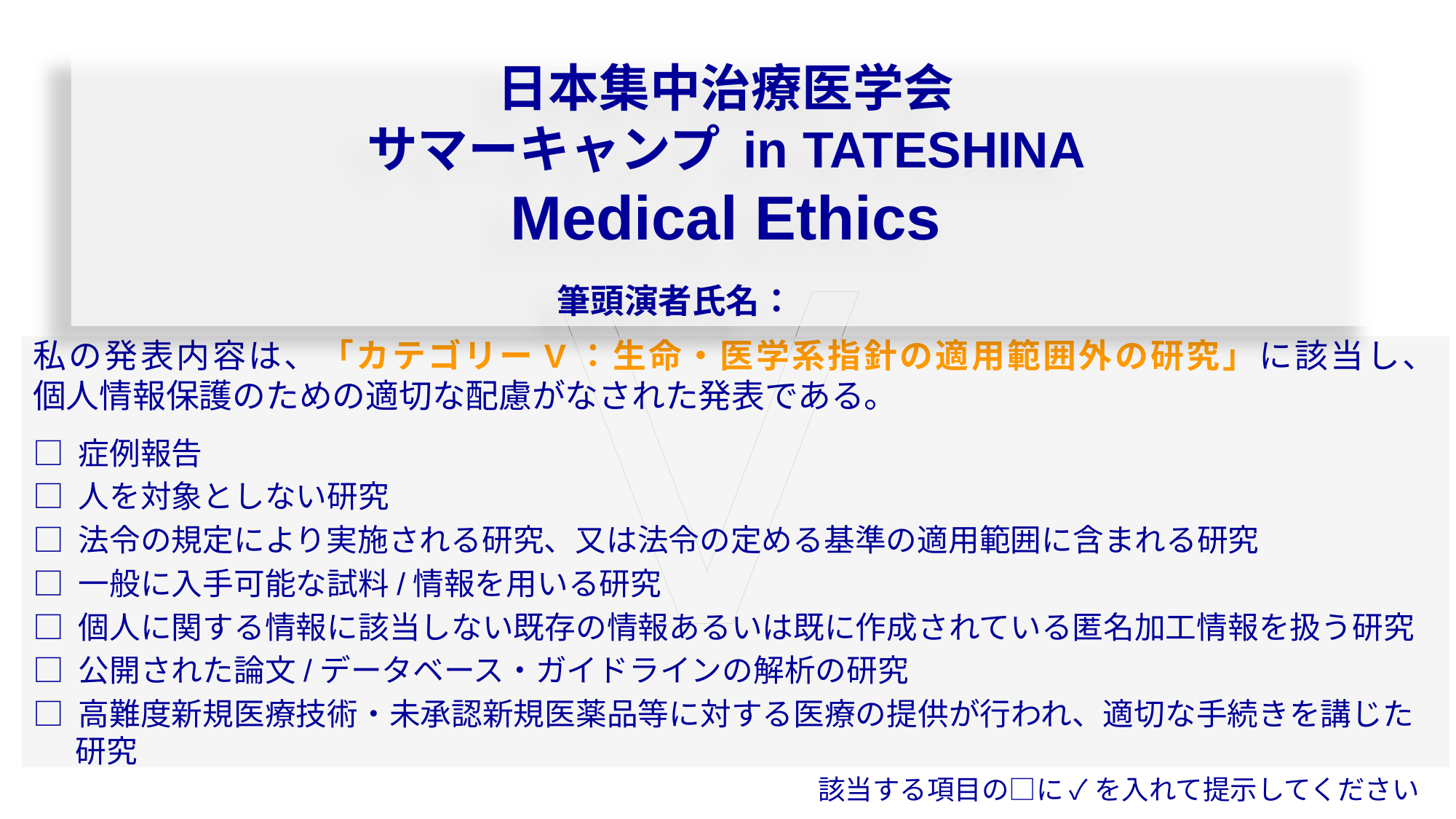

日本集中治療医学会
サマーキャンプ in TATESHINA
Medical Ethics
　
筆頭演者氏名：
Ⅴ
私の発表内容は、「カテゴリーV：生命・医学系指針の適用範囲外の研究」に該当し、
個人情報保護のための適切な配慮がなされた発表である。

□ 症例報告
□ 人を対象としない研究
□ 法令の規定により実施される研究、又は法令の定める基準の適用範囲に含まれる研究
□ 一般に入手可能な試料/情報を用いる研究
□ 個人に関する情報に該当しない既存の情報あるいは既に作成されている匿名加工情報を扱う研究
□ 公開された論文/データベース・ガイドラインの解析の研究
□ 高難度新規医療技術・未承認新規医薬品等に対する医療の提供が行われ、適切な手続きを講じた研究
該当する項目の□に ✓ を入れて提示してください